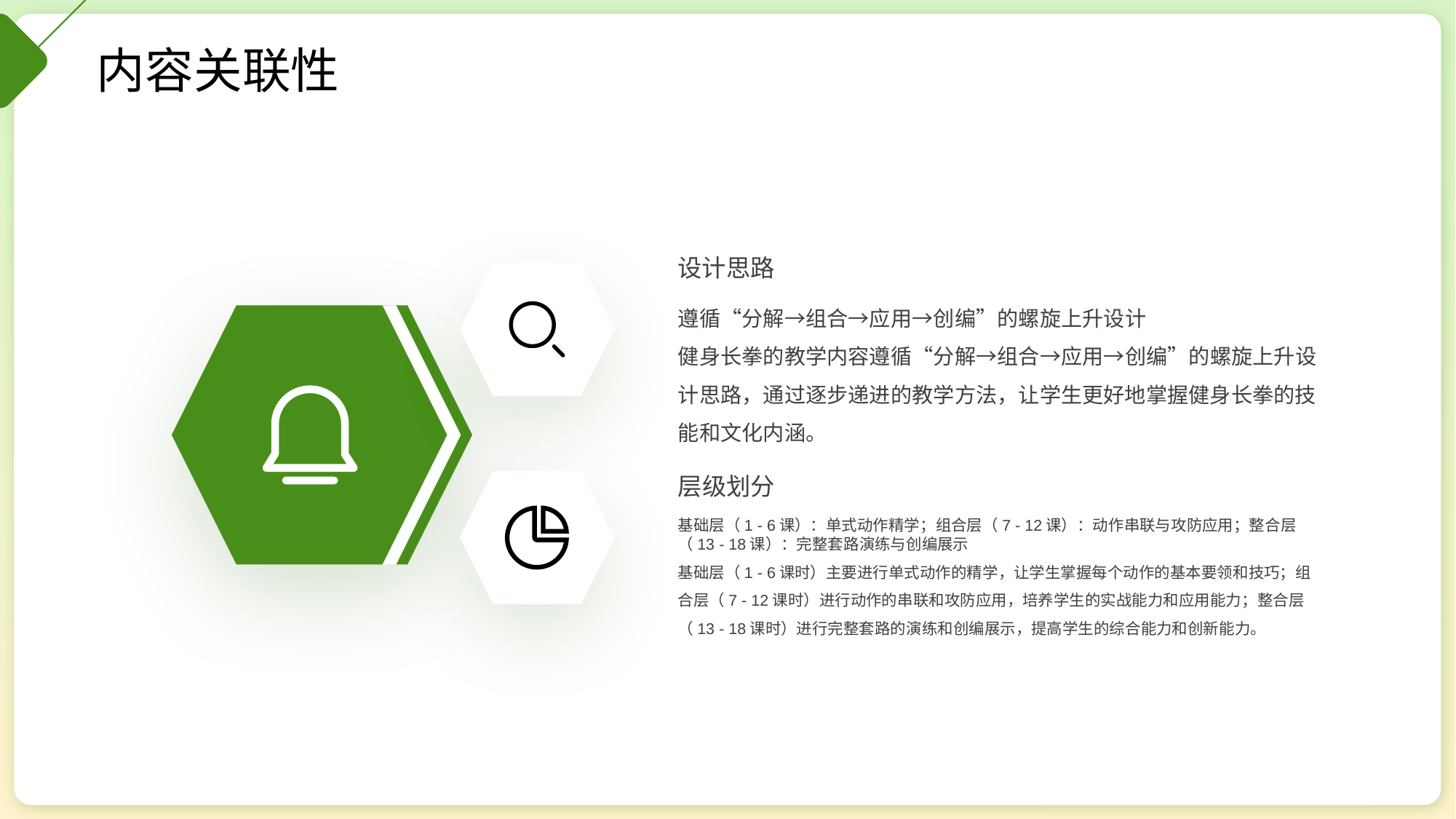

内容关联性
设计思路

遵循“分解→组合→应用→创编”的螺旋上升设计
健身长拳的教学内容遵循“分解→组合→应用→创编”的螺旋上升设计思路，通过逐步递进的教学方法，让学生更好地掌握健身长拳的技能和文化内涵。

层级划分

基础层（1 - 6课）：单式动作精学；组合层（7 - 12课）：动作串联与攻防应用；整合层（13 - 18课）：完整套路演练与创编展示
基础层（1 - 6课时）主要进行单式动作的精学，让学生掌握每个动作的基本要领和技巧；组合层（7 - 12课时）进行动作的串联和攻防应用，培养学生的实战能力和应用能力；整合层（13 - 18课时）进行完整套路的演练和创编展示，提高学生的综合能力和创新能力。